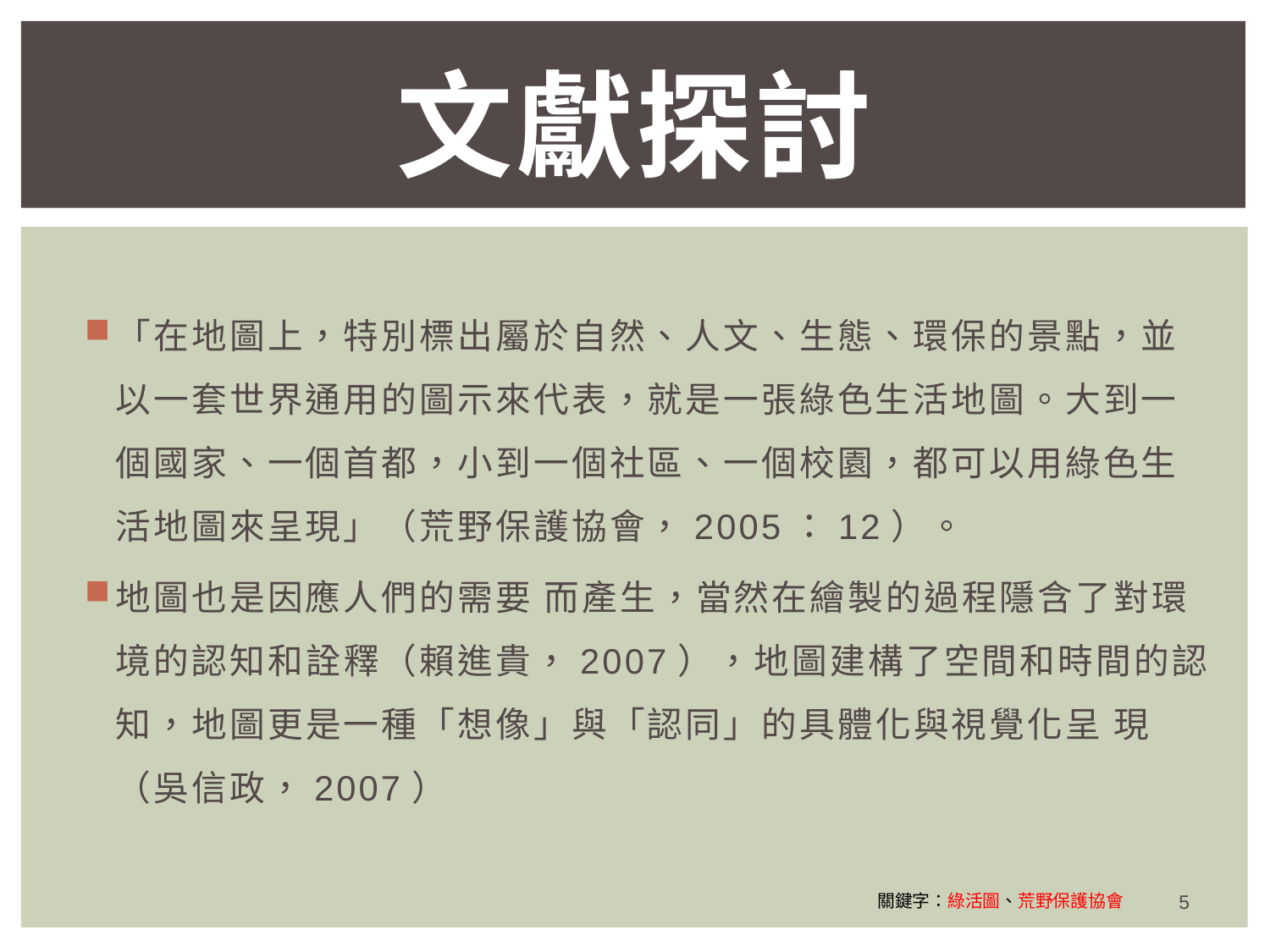

# 文獻探討
「在地圖上，特別標出屬於自然、人文、生態、環保的景點，並 以一套世界通用的圖示來代表，就是一張綠色生活地圖。大到一 個國家、一個首都，小到一個社區、一個校園，都可以用綠色生 活地圖來呈現」（荒野保護協會，2005：12）。
地圖也是因應人們的需要 而產生，當然在繪製的過程隱含了對環境的認知和詮釋（賴進貴，2007），地圖建構了空間和時間的認知，地圖更是一種「想像」與「認同」的具體化與視覺化呈 現（吳信政，2007）
5
關鍵字：綠活圖、荒野保護協會